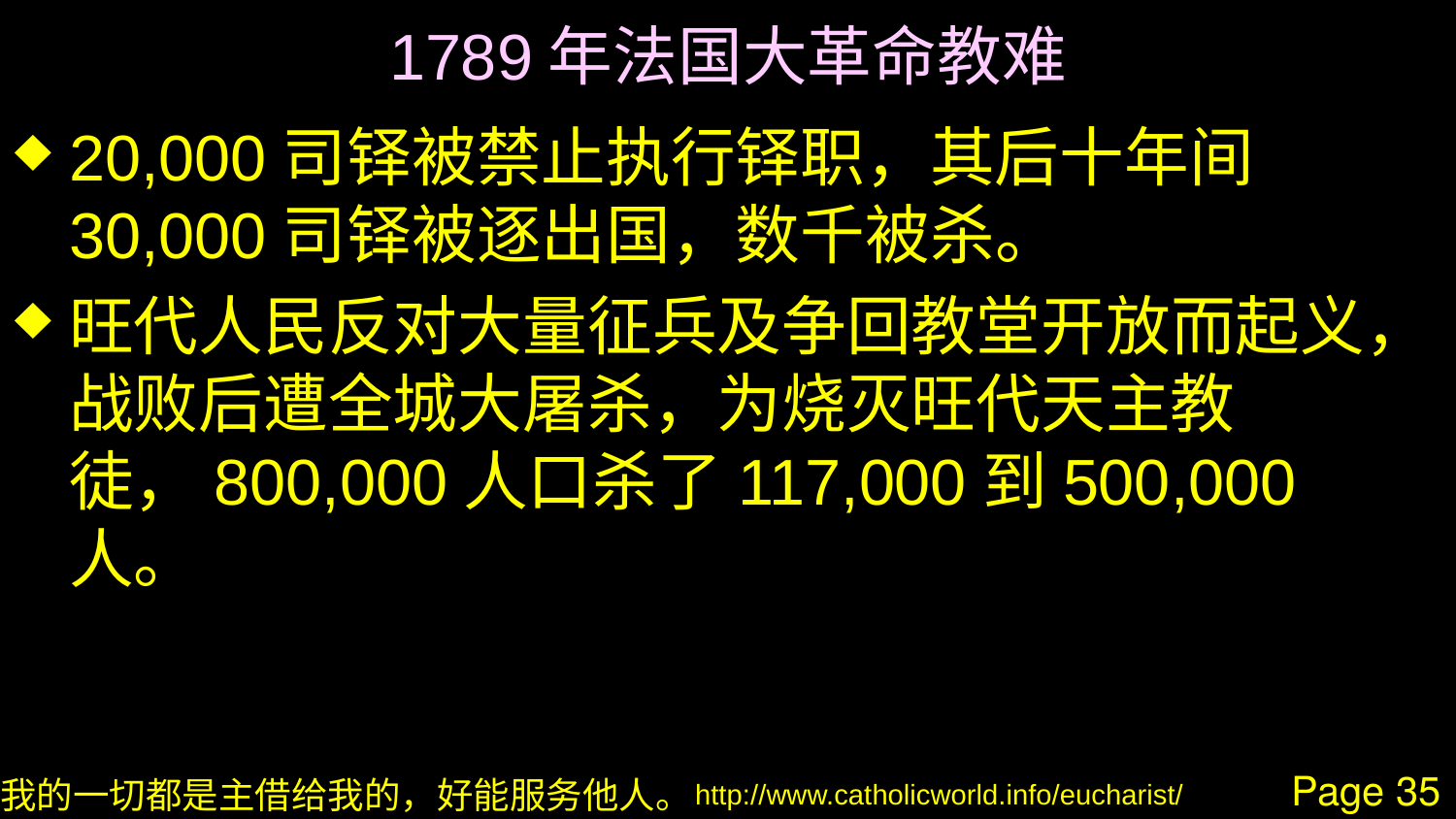

# 1789年法国大革命教难
20,000司铎被禁止执行铎职，其后十年间30,000司铎被逐出国，数千被杀。
旺代人民反对大量征兵及争回教堂开放而起义，战败后遭全城大屠杀，为烧灭旺代天主教徒，800,000人口杀了117,000到500,000人。